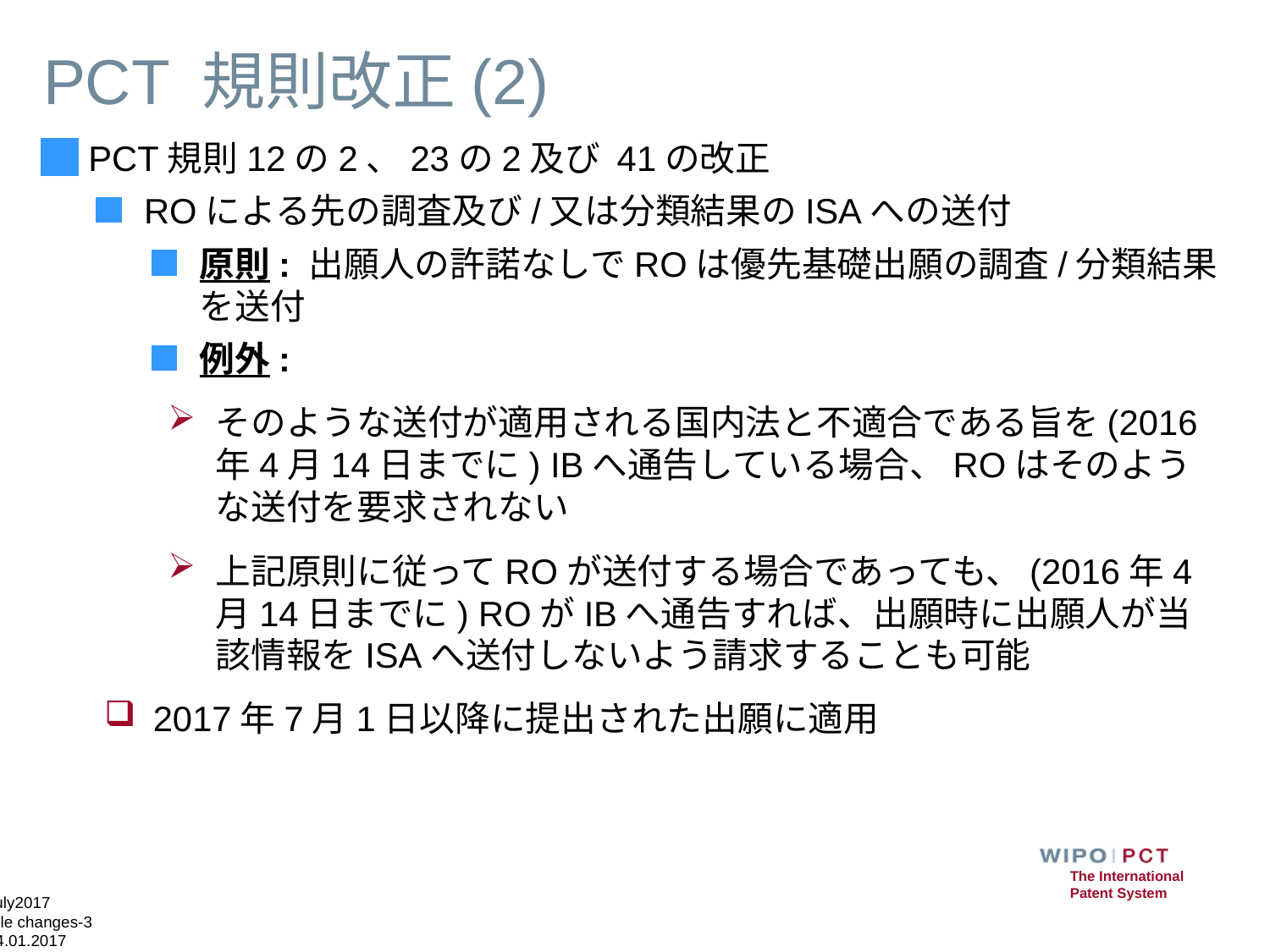

# PCT 規則改正(2)
PCT規則12の2、23の2及び 41の改正
ROによる先の調査及び/又は分類結果のISAへの送付
原則: 出願人の許諾なしでROは優先基礎出願の調査/分類結果を送付
例外:
そのような送付が適用される国内法と不適合である旨を(2016年4月14日までに) IBへ通告している場合、ROはそのような送付を要求されない
上記原則に従ってROが送付する場合であっても、(2016年4月14日までに) ROがIBへ通告すれば、出願時に出願人が当該情報をISAへ送付しないよう請求することも可能
2017年7月1日以降に提出された出願に適用